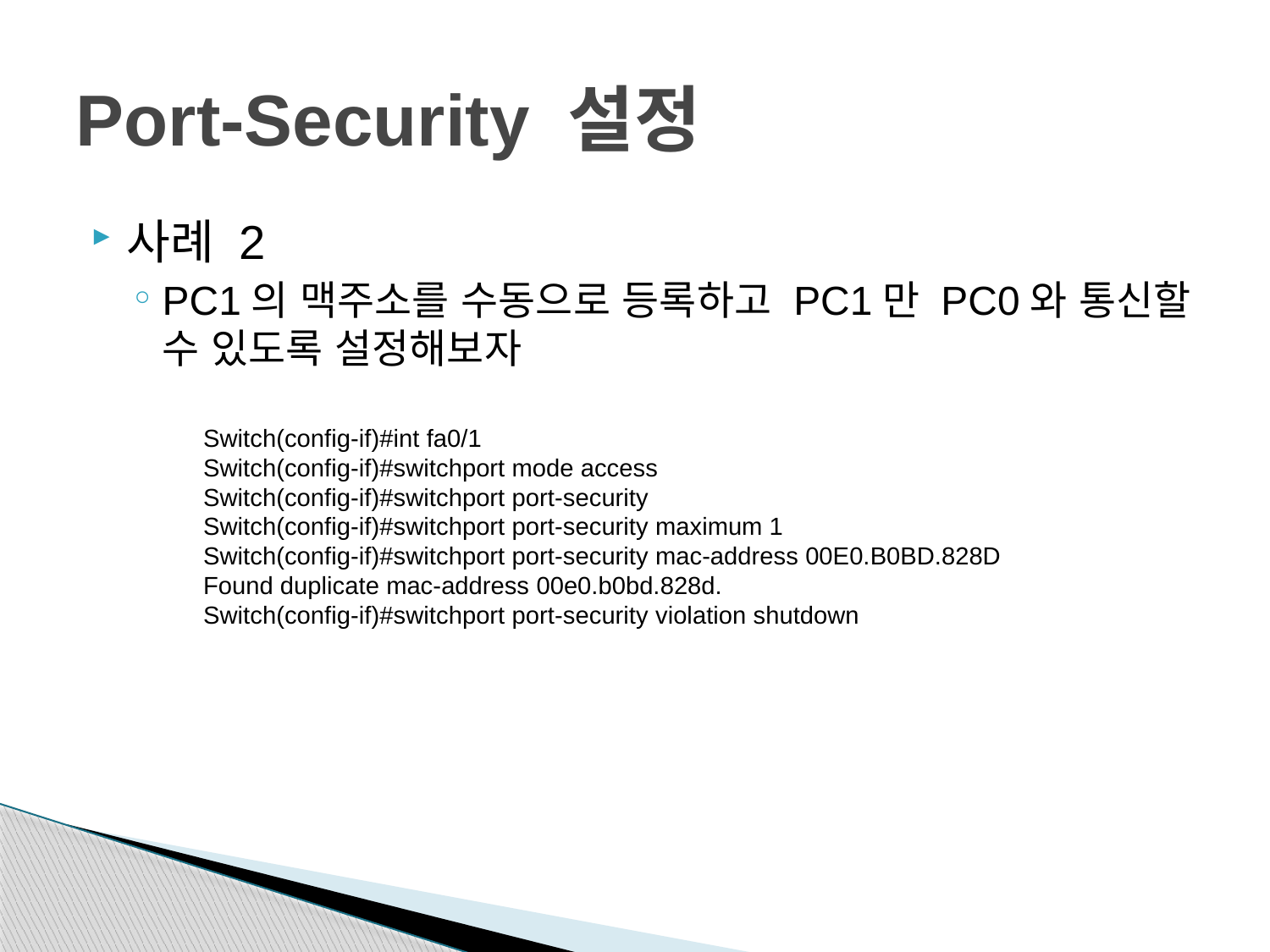

# Port-Security 설정
사례 2
PC1의 맥주소를 수동으로 등록하고 PC1만 PC0와 통신할 수 있도록 설정해보자
Switch(config-if)#int fa0/1
Switch(config-if)#switchport mode access
Switch(config-if)#switchport port-security
Switch(config-if)#switchport port-security maximum 1
Switch(config-if)#switchport port-security mac-address 00E0.B0BD.828D
Found duplicate mac-address 00e0.b0bd.828d.
Switch(config-if)#switchport port-security violation shutdown